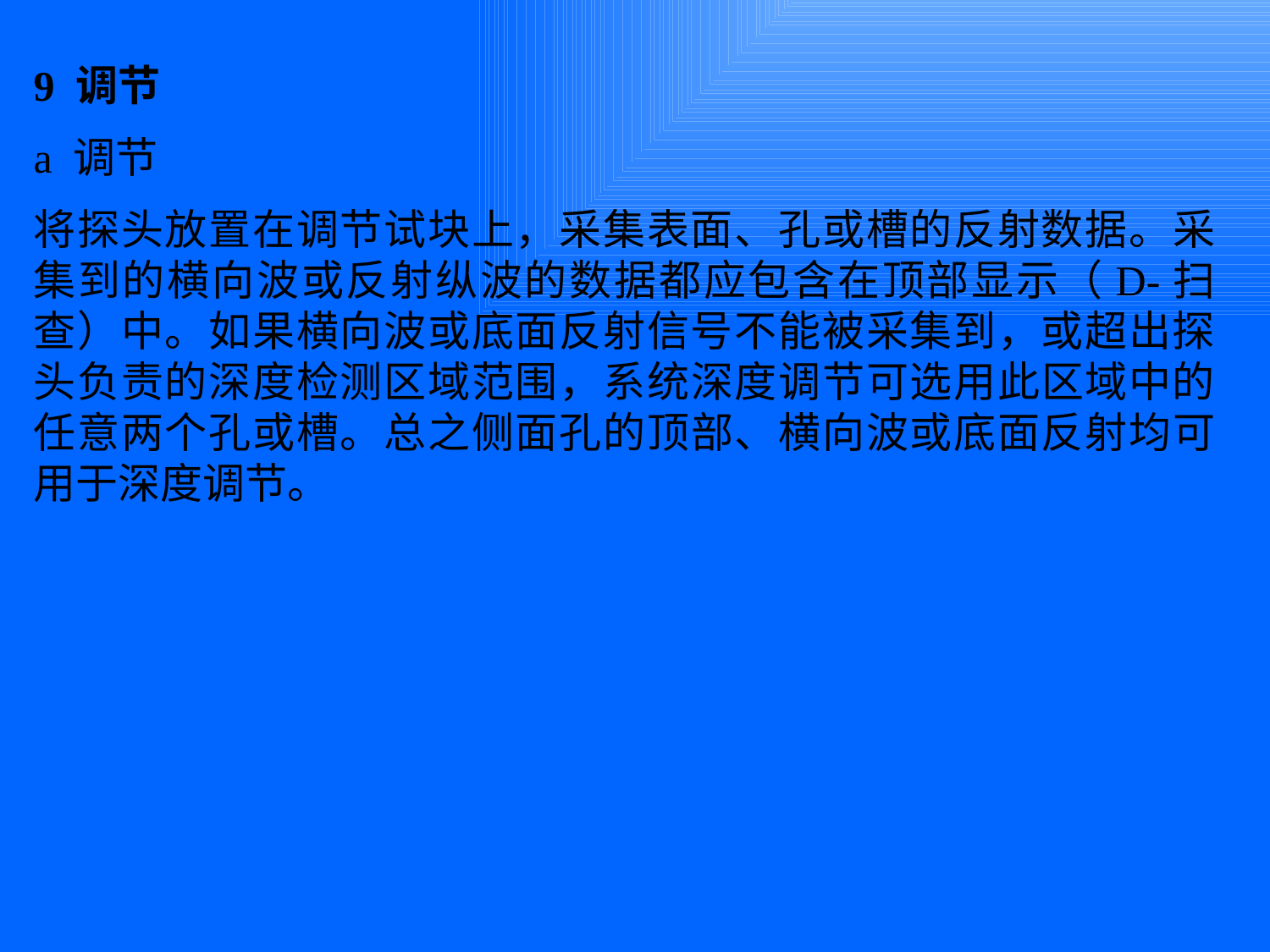

9 调节
a 调节
将探头放置在调节试块上，采集表面、孔或槽的反射数据。采集到的横向波或反射纵波的数据都应包含在顶部显示（D-扫查）中。如果横向波或底面反射信号不能被采集到，或超出探头负责的深度检测区域范围，系统深度调节可选用此区域中的任意两个孔或槽。总之侧面孔的顶部、横向波或底面反射均可用于深度调节。